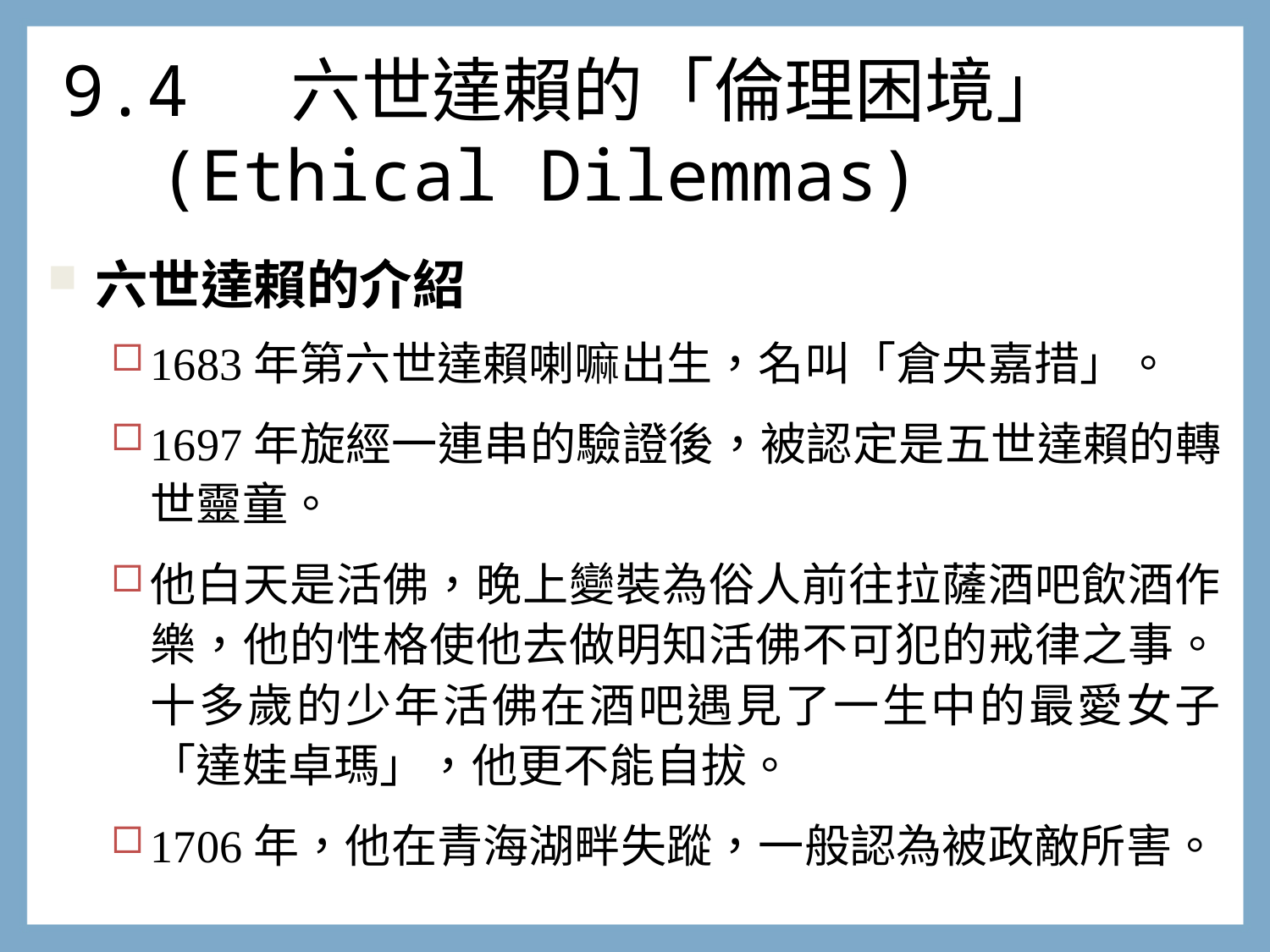

# 9.4  六世達賴的「倫理困境」 (Ethical Dilemmas)
六世達賴的介紹
1683年第六世達賴喇嘛出生，名叫「倉央嘉措」。
1697年旋經一連串的驗證後，被認定是五世達賴的轉世靈童。
他白天是活佛，晚上變裝為俗人前往拉薩酒吧飲酒作樂，他的性格使他去做明知活佛不可犯的戒律之事。十多歲的少年活佛在酒吧遇見了一生中的最愛女子「達娃卓瑪」，他更不能自拔。
1706年，他在青海湖畔失蹤，一般認為被政敵所害。